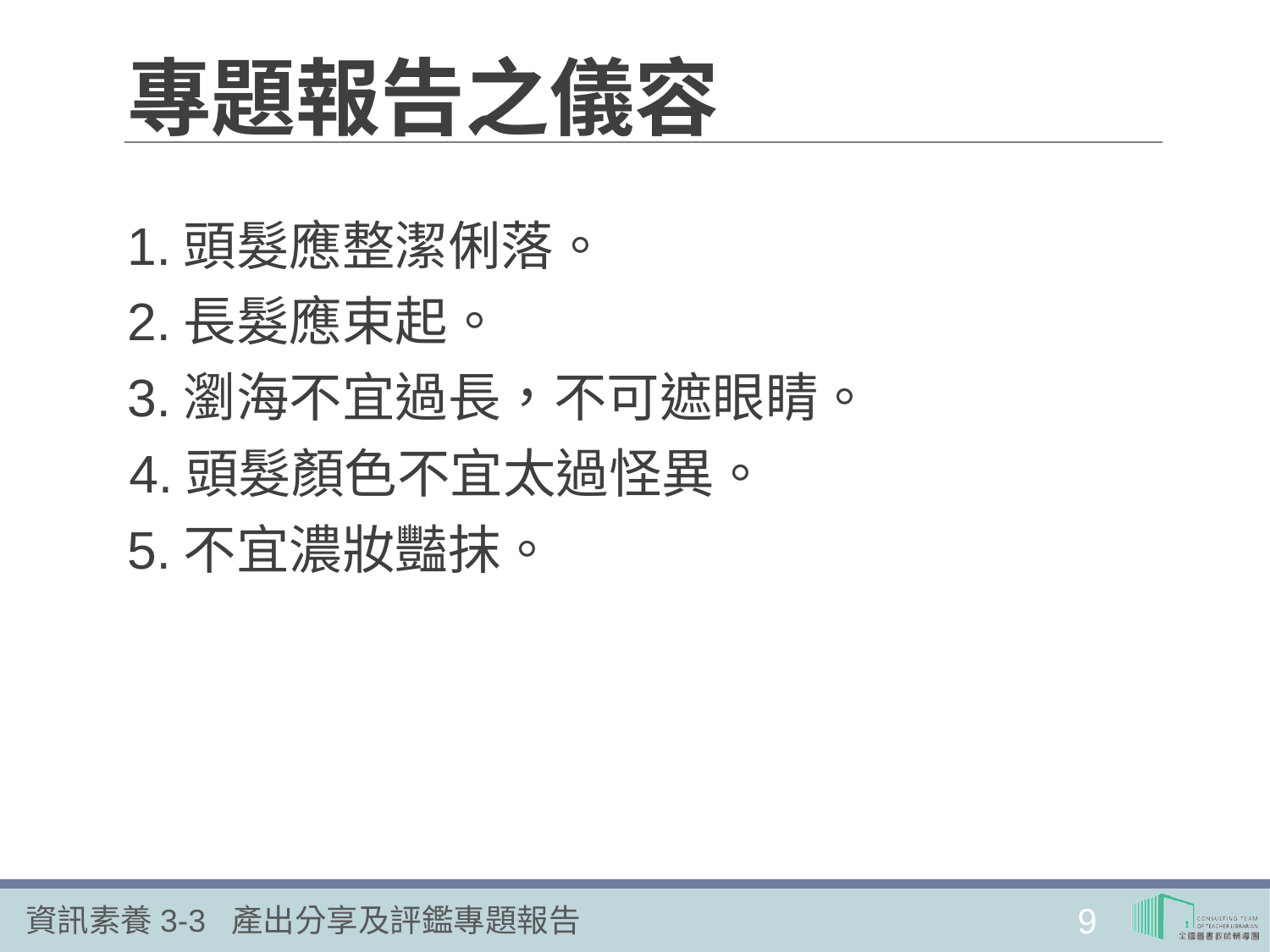

# 專題報告之儀容
1.頭髮應整潔俐落。
2.長髮應束起。
3.瀏海不宜過長，不可遮眼睛。
 4.頭髮顏色不宜太過怪異。
5.不宜濃妝豔抹。